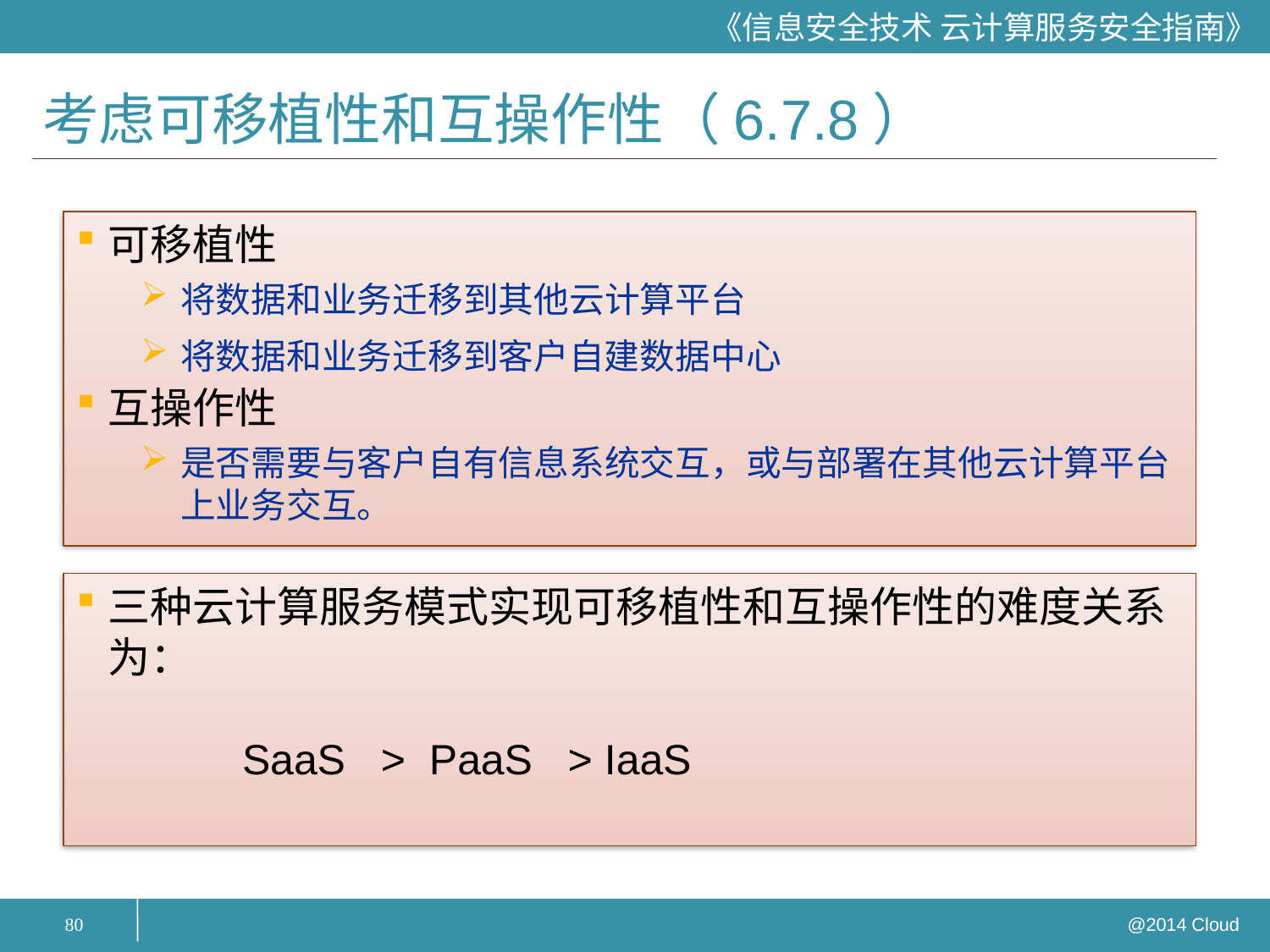

# 考虑可移植性和互操作性（6.7.8）
可移植性
将数据和业务迁移到其他云计算平台
将数据和业务迁移到客户自建数据中心
互操作性
是否需要与客户自有信息系统交互，或与部署在其他云计算平台上业务交互。
三种云计算服务模式实现可移植性和互操作性的难度关系为：

              SaaS   >  PaaS   > IaaS
80